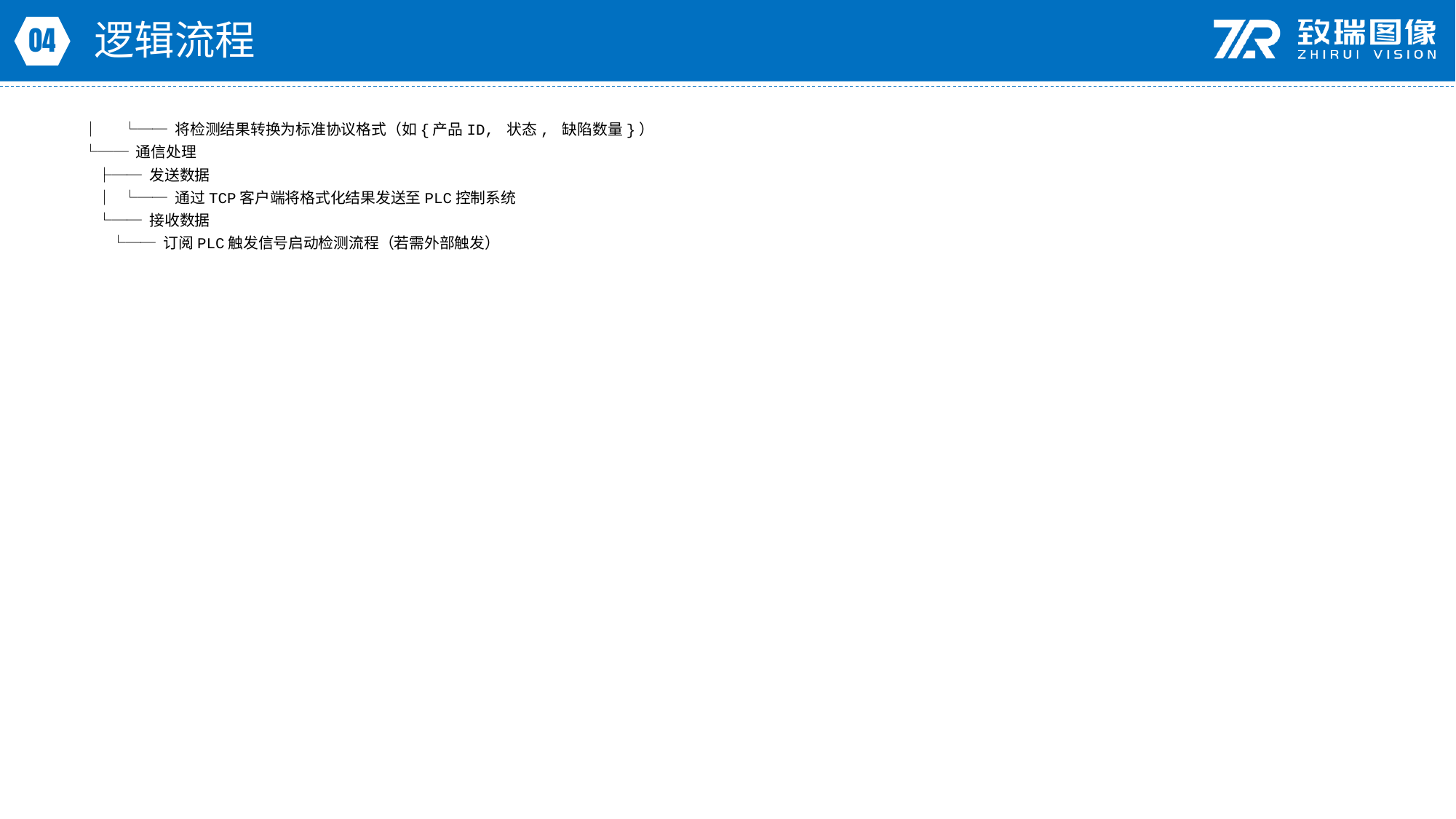

逻辑流程
04

│       └── 将检测结果转换为标准协议格式（如{产品ID, 状态, 缺陷数量}）
└── 通信处理
    ├── 发送数据
    │   └── 通过TCP客户端将格式化结果发送至PLC控制系统
    └── 接收数据
        └── 订阅PLC触发信号启动检测流程（若需外部触发）